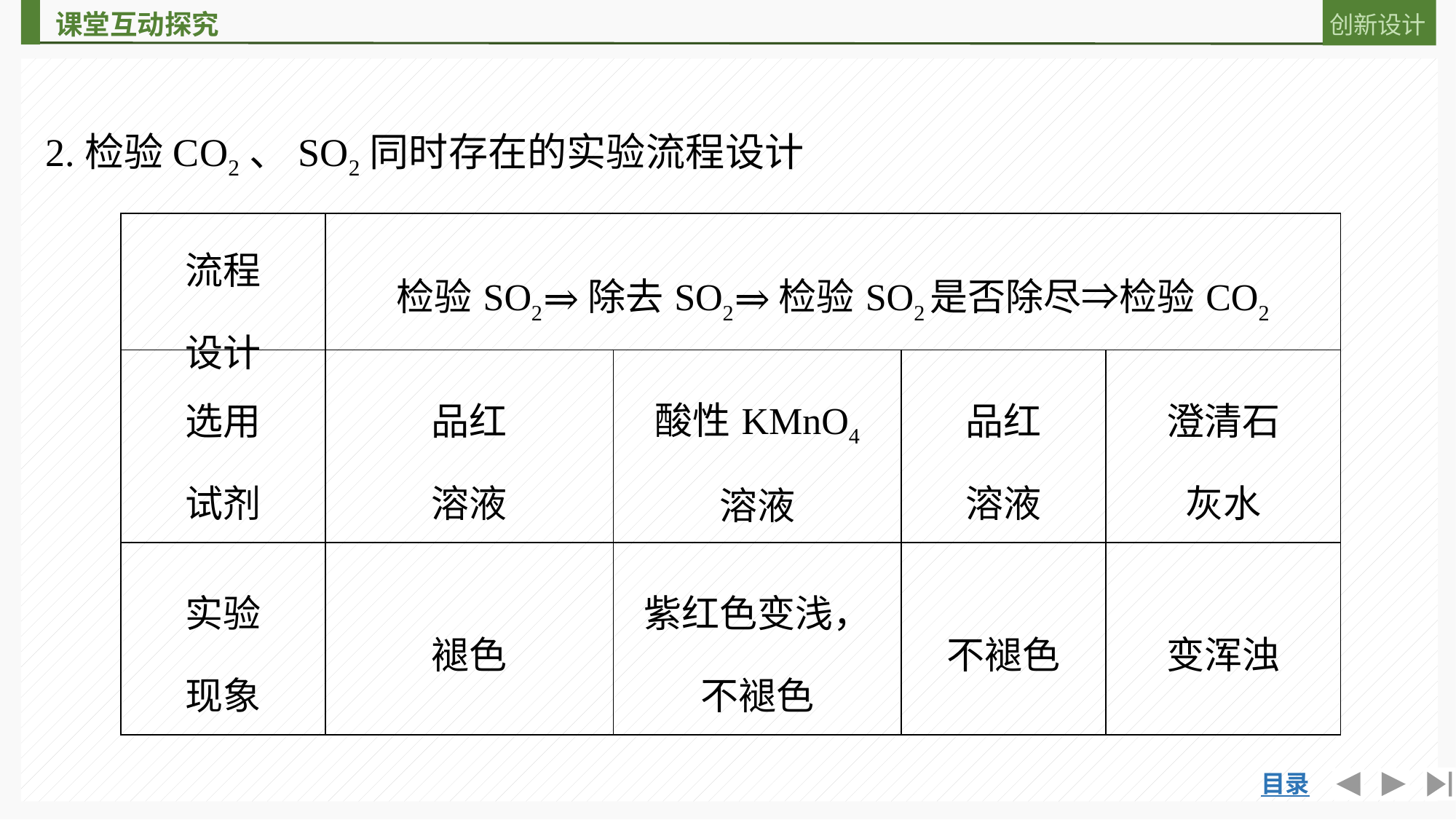

2.检验CO2、SO2同时存在的实验流程设计
| 流程 设计 | 检验SO2⇒除去SO2⇒检验SO2是否除尽⇒检验CO2 |  |  |  |
| --- | --- | --- | --- | --- |
| 选用 试剂 | 品红 溶液 | 酸性KMnO4 溶液 | 品红 溶液 | 澄清石 灰水 |
| 实验 现象 | 褪色 | 紫红色变浅， 不褪色 | 不褪色 | 变浑浊 |